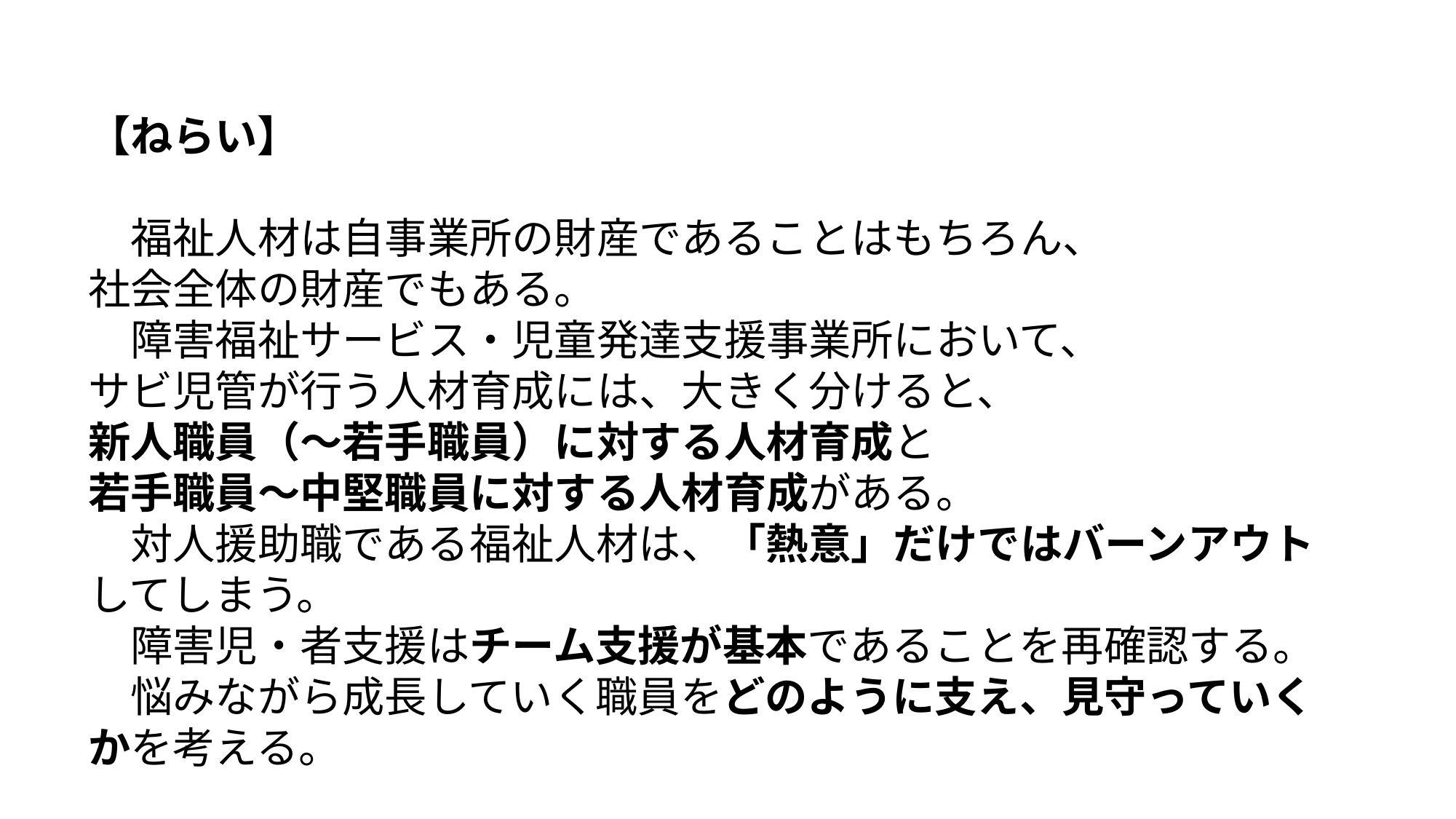

【ねらい】

　福祉人材は自事業所の財産であることはもちろん、
社会全体の財産でもある。
　障害福祉サービス・児童発達支援事業所において、
サビ児管が行う人材育成には、大きく分けると、
新人職員（～若手職員）に対する人材育成と
若手職員～中堅職員に対する人材育成がある。
　対人援助職である福祉人材は、「熱意」だけではバーンアウトしてしまう。
　障害児・者支援はチーム支援が基本であることを再確認する。
　悩みながら成長していく職員をどのように支え、見守っていくかを考える。